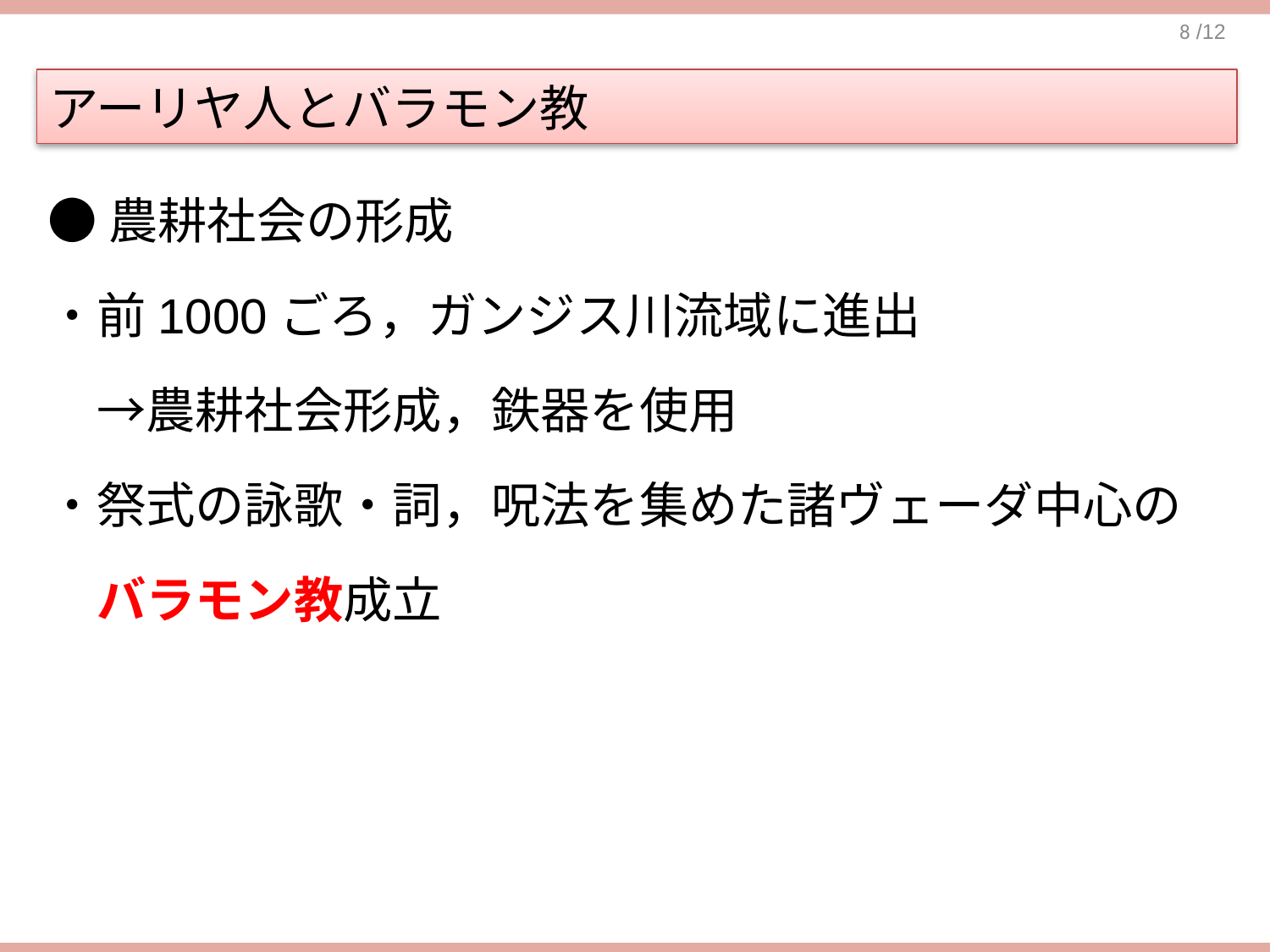

アーリヤ人とバラモン教
●農耕社会の形成
・前1000ごろ，ガンジス川流域に進出
　→農耕社会形成，鉄器を使用
・祭式の詠歌・詞，呪法を集めた諸ヴェーダ中心の
　バラモン教成立